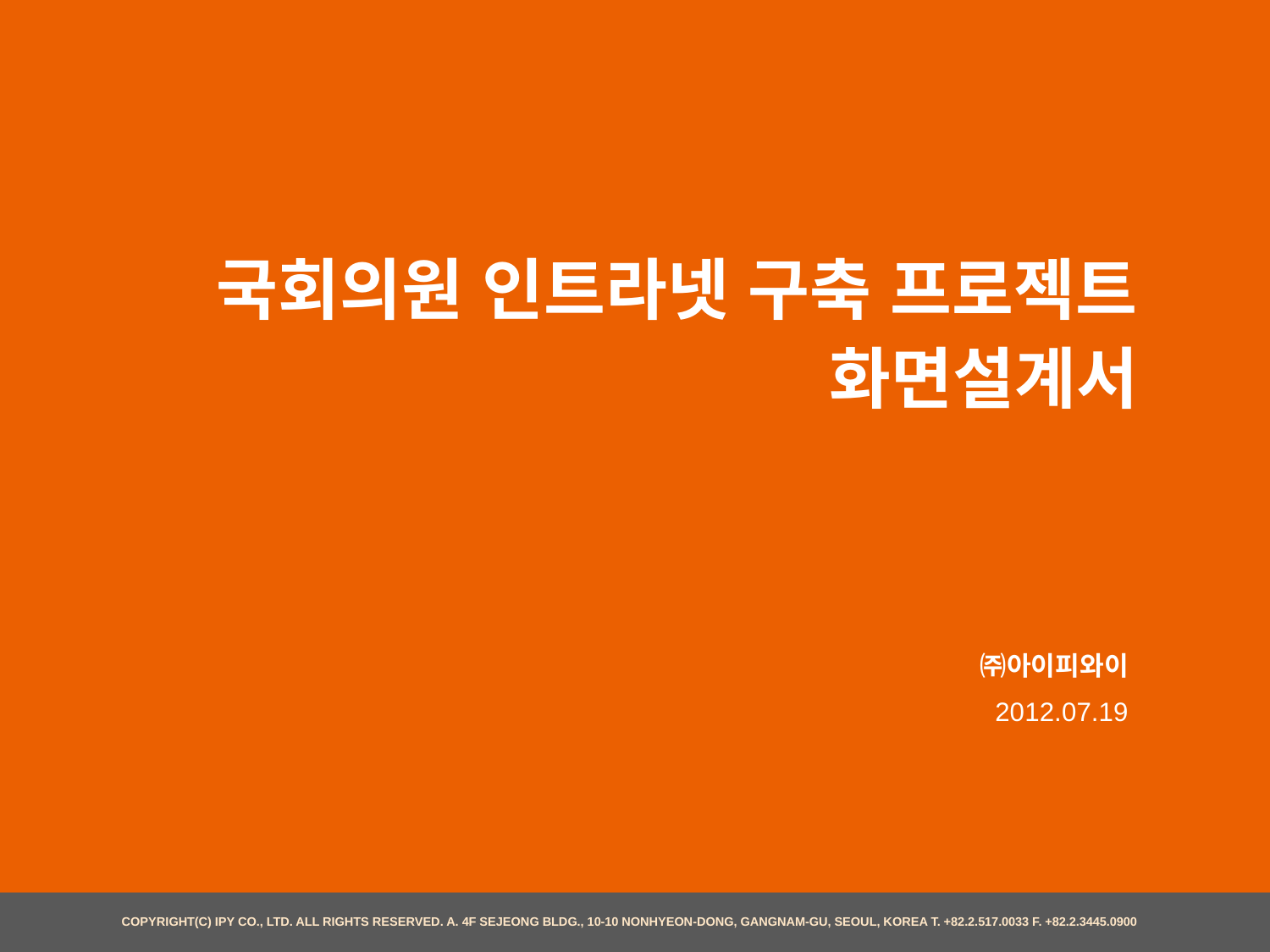

국회의원 인트라넷 구축 프로젝트
화면설계서
㈜아이피와이
2012.07.19
1

COPYRIGHT(C) IPY CO., LTD. ALL RIGHTS RESERVED. A. 4F SEJEONG BLDG., 10-10 NONHYEON-DONG, GANGNAM-GU, SEOUL, KOREA T. +82.2.517.0033 F. +82.2.3445.0900